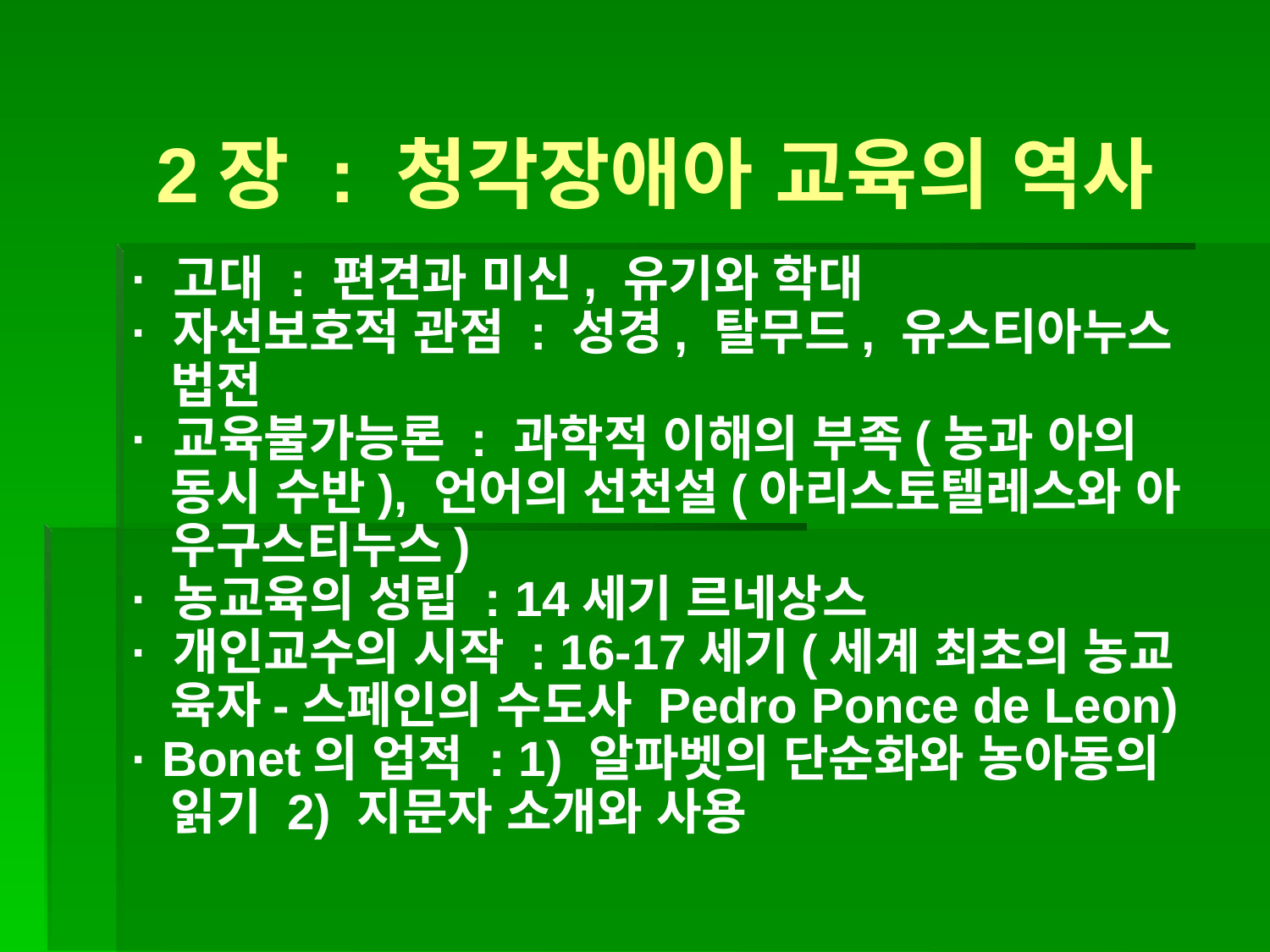

2장 : 청각장애아 교육의 역사
· 고대 : 편견과 미신, 유기와 학대
· 자선보호적 관점 : 성경, 탈무드, 유스티아누스
  법전
· 교육불가능론 : 과학적 이해의 부족(농과 아의
  동시 수반), 언어의 선천설(아리스토텔레스와 아
  우구스티누스)
· 농교육의 성립 : 14세기 르네상스
· 개인교수의 시작 : 16-17세기(세계 최초의 농교
  육자-스페인의 수도사 Pedro Ponce de Leon)
· Bonet의 업적 : 1) 알파벳의 단순화와 농아동의
  읽기 2) 지문자 소개와 사용